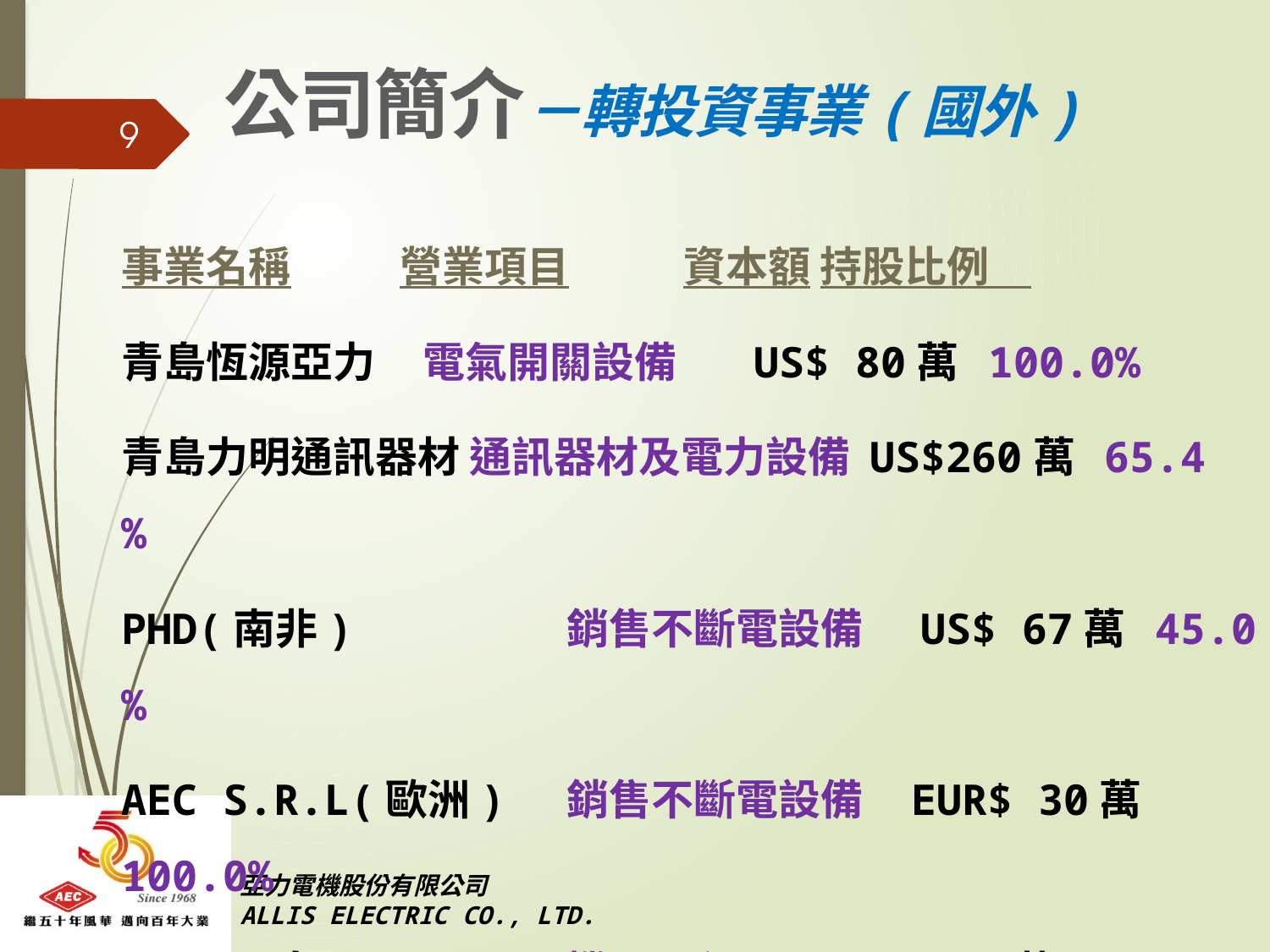

公司簡介－轉投資事業(國外)
9
事業名稱　       營業項目            資本額 持股比例
青島恆源亞力     電氣開關設備       US$ 80萬  100.0%
青島力明通訊器材 通訊器材及電力設備 US$260萬  65.4 %
PHD(南非)        銷售不斷電設備     US$ 67萬  45.0 %
AEC S.R.L(歐洲)  銷售不斷電設備    EUR$ 30萬  100.0%
AYM(關島)        機電工程           US$100萬  40.0 %